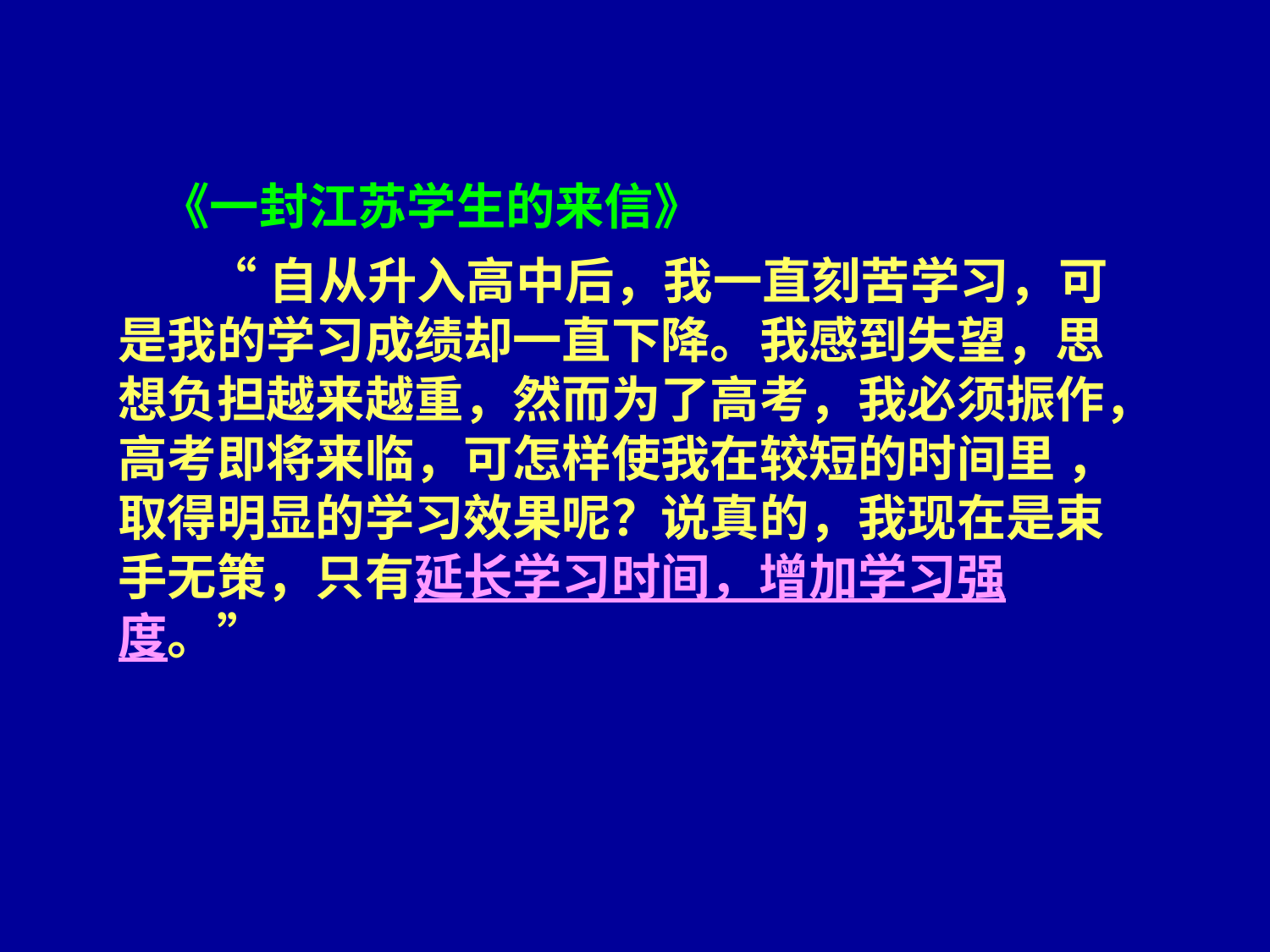

《一封江苏学生的来信》
        “自从升入高中后，我一直刻苦学习，可是我的学习成绩却一直下降。我感到失望，思想负担越来越重，然而为了高考，我必须振作，高考即将来临，可怎样使我在较短的时间里 ，取得明显的学习效果呢？说真的，我现在是束手无策，只有延长学习时间，增加学习强度。”